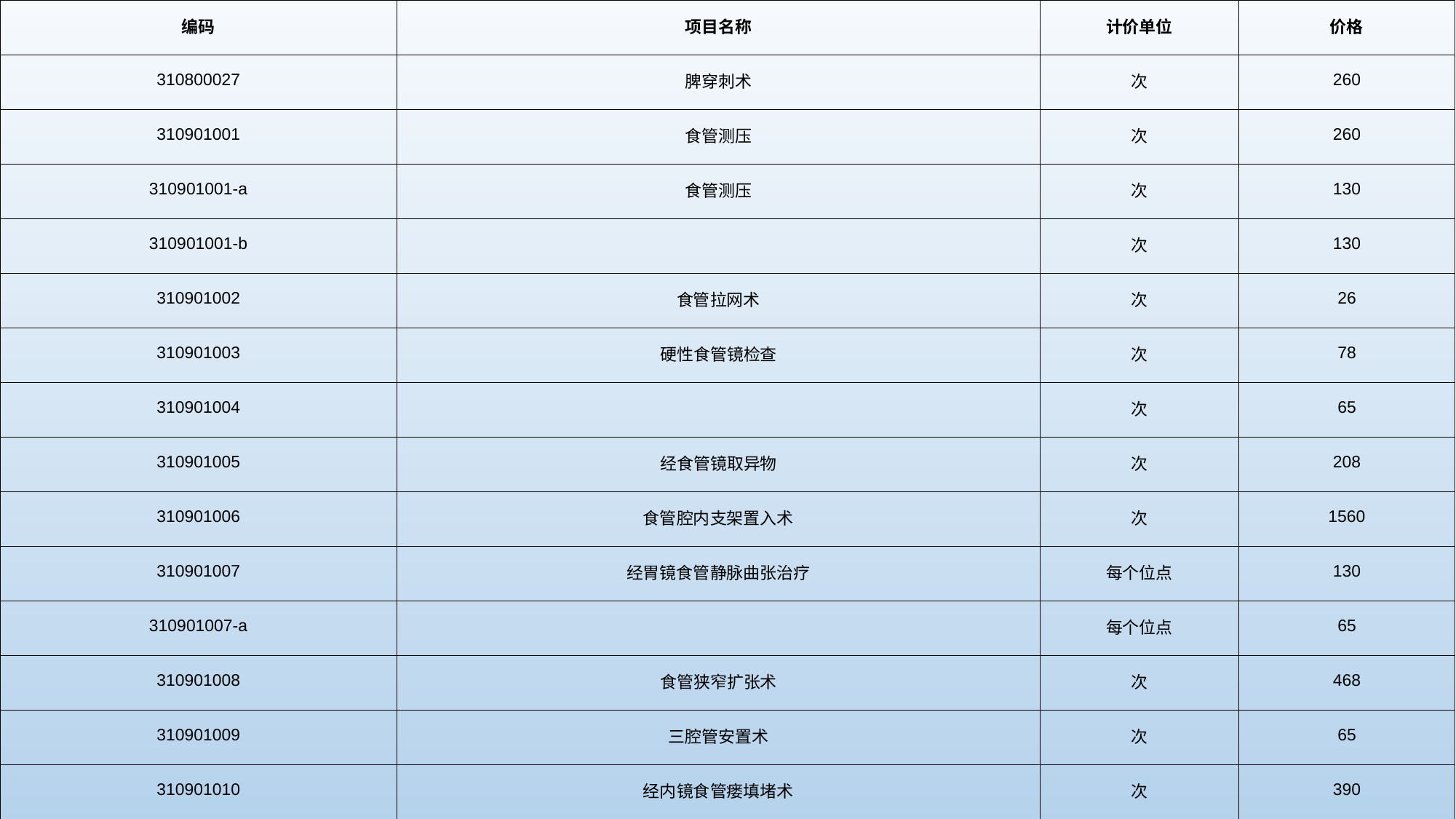

| 编码 | 项目名称 | 计价单位 | 价格 |
| --- | --- | --- | --- |
| 310800027 | 脾穿刺术 | 次 | 260 |
| 310901001 | 食管测压 | 次 | 260 |
| 310901001-a | 食管测压 | 次 | 130 |
| 310901001-b |  | 次 | 130 |
| 310901002 | 食管拉网术 | 次 | 26 |
| 310901003 | 硬性食管镜检查 | 次 | 78 |
| 310901004 |  | 次 | 65 |
| 310901005 | 经食管镜取异物 | 次 | 208 |
| 310901006 | 食管腔内支架置入术 | 次 | 1560 |
| 310901007 | 经胃镜食管静脉曲张治疗 | 每个位点 | 130 |
| 310901007-a |  | 每个位点 | 65 |
| 310901008 | 食管狭窄扩张术 | 次 | 468 |
| 310901009 | 三腔管安置术 | 次 | 65 |
| 310901010 | 经内镜食管瘘填堵术 | 次 | 390 |